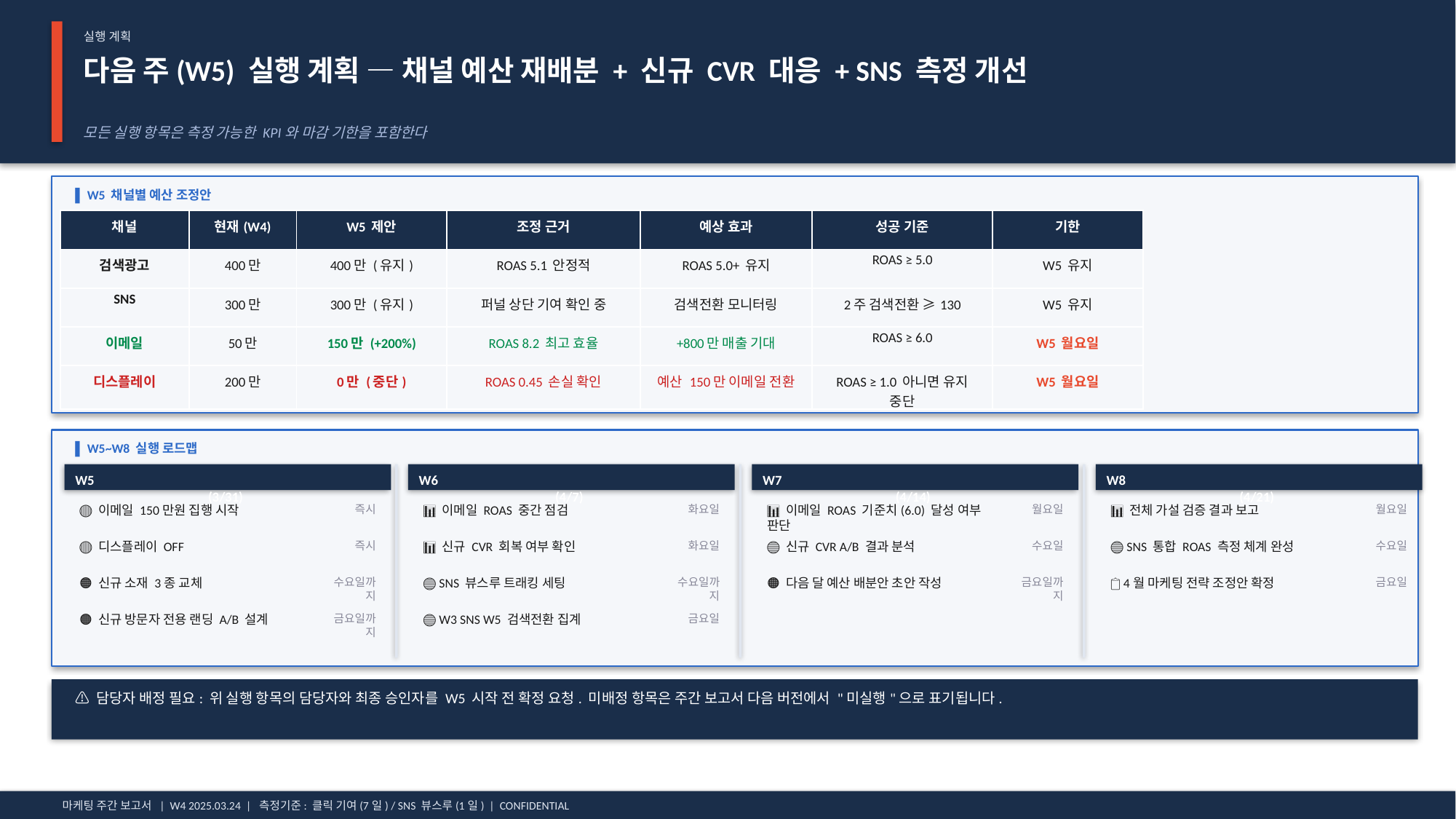

실행 계획
다음 주(W5) 실행 계획 — 채널 예산 재배분 + 신규 CVR 대응 + SNS 측정 개선
모든 실행 항목은 측정 가능한 KPI와 마감 기한을 포함한다

▌ W5 채널별 예산 조정안
| 채널 | 현재(W4) | W5 제안 | 조정 근거 | 예상 효과 | 성공 기준 | 기한 |
| --- | --- | --- | --- | --- | --- | --- |
| 검색광고 | 400만 | 400만 (유지) | ROAS 5.1 안정적 | ROAS 5.0+ 유지 | ROAS ≥ 5.0 | W5 유지 |
| SNS | 300만 | 300만 (유지) | 퍼널 상단 기여 확인 중 | 검색전환 모니터링 | 2주 검색전환 ≥130 | W5 유지 |
| 이메일 | 50만 | 150만 (+200%) | ROAS 8.2 최고 효율 | +800만 매출 기대 | ROAS ≥ 6.0 | W5 월요일 |
| 디스플레이 | 200만 | 0만 (중단) | ROAS 0.45 손실 확인 | 예산 150만 이메일 전환 | ROAS ≥ 1.0 아니면 유지 중단 | W5 월요일 |

▌ W5~W8 실행 로드맵

W5
(3/31)
W6
(4/7)
W7
(4/14)
W8
(4/21)
🔴 이메일 150만원 집행 시작
즉시
📊 이메일 ROAS 중간 점검
화요일
📊 이메일 ROAS 기준치(6.0) 달성 여부 판단
월요일
📊 전체 가설 검증 결과 보고
월요일
🔴 디스플레이 OFF
즉시
📊 신규 CVR 회복 여부 확인
화요일
🔵 신규 CVR A/B 결과 분석
수요일
🔵 SNS 통합 ROAS 측정 체계 완성
수요일
🟠 신규 소재 3종 교체
수요일까지
🔵 SNS 뷰스루 트래킹 세팅
수요일까지
🟠 다음 달 예산 배분안 초안 작성
금요일까지
📋 4월 마케팅 전략 조정안 확정
금요일
🟠 신규 방문자 전용 랜딩 A/B 설계
금요일까지
🔵 W3 SNS W5 검색전환 집계
금요일

⚠ 담당자 배정 필요: 위 실행 항목의 담당자와 최종 승인자를 W5 시작 전 확정 요청. 미배정 항목은 주간 보고서 다음 버전에서 "미실행"으로 표기됩니다.

마케팅 주간 보고서  |  W4 2025.03.24  |  측정기준: 클릭 기여(7일) / SNS 뷰스루(1일)  |  CONFIDENTIAL